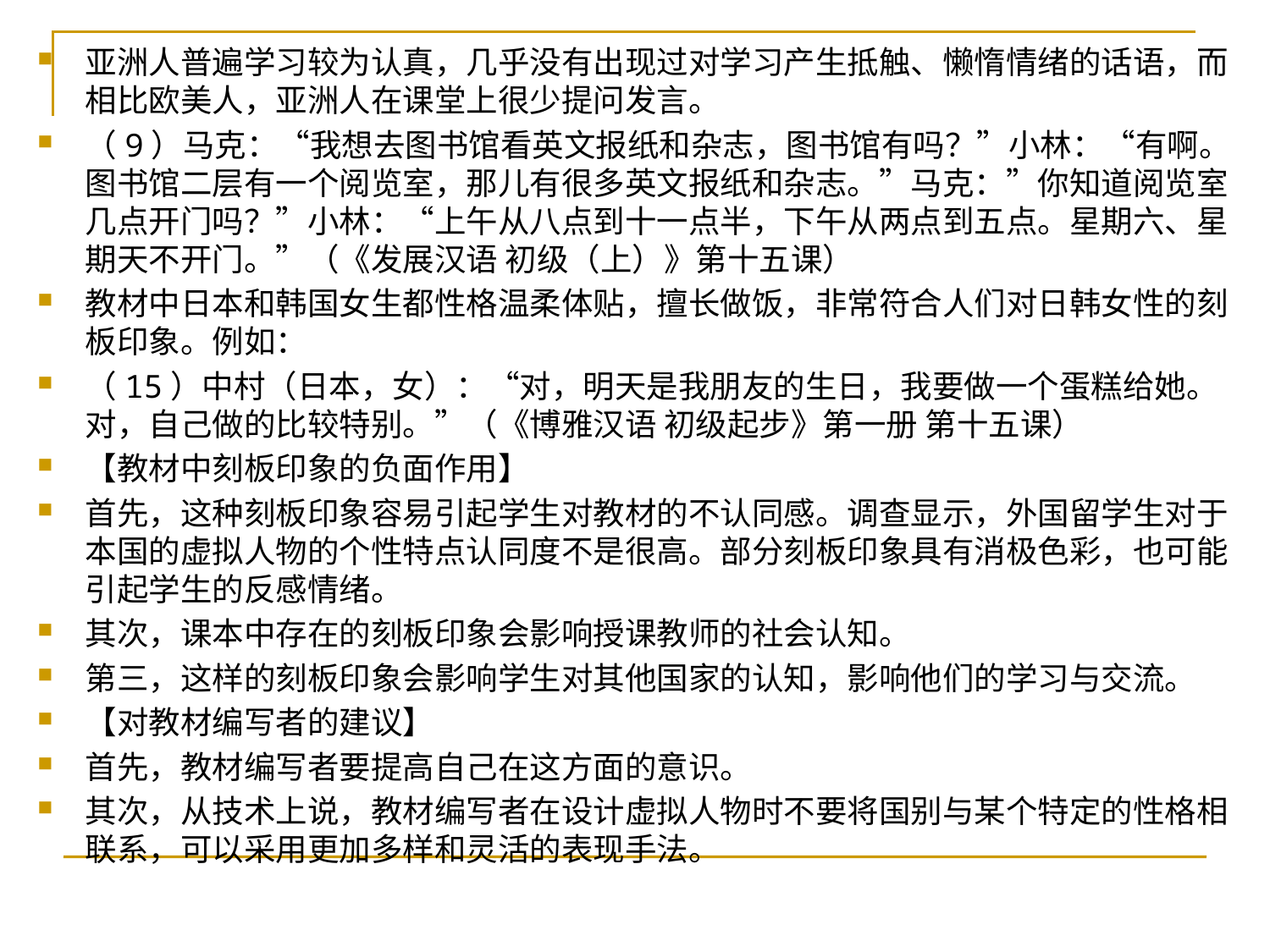

亚洲人普遍学习较为认真，几乎没有出现过对学习产生抵触、懒惰情绪的话语，而相比欧美人，亚洲人在课堂上很少提问发言。
（9）马克：“我想去图书馆看英文报纸和杂志，图书馆有吗？”小林：“有啊。图书馆二层有一个阅览室，那儿有很多英文报纸和杂志。”马克：”你知道阅览室几点开门吗？”小林：“上午从八点到十一点半，下午从两点到五点。星期六、星期天不开门。”（《发展汉语 初级（上）》第十五课）
教材中日本和韩国女生都性格温柔体贴，擅长做饭，非常符合人们对日韩女性的刻板印象。例如：
（15）中村（日本，女）：“对，明天是我朋友的生日，我要做一个蛋糕给她。对，自己做的比较特别。”（《博雅汉语 初级起步》第一册 第十五课）
【教材中刻板印象的负面作用】
首先，这种刻板印象容易引起学生对教材的不认同感。调查显示，外国留学生对于本国的虚拟人物的个性特点认同度不是很高。部分刻板印象具有消极色彩，也可能引起学生的反感情绪。
其次，课本中存在的刻板印象会影响授课教师的社会认知。
第三，这样的刻板印象会影响学生对其他国家的认知，影响他们的学习与交流。
【对教材编写者的建议】
首先，教材编写者要提高自己在这方面的意识。
其次，从技术上说，教材编写者在设计虚拟人物时不要将国别与某个特定的性格相联系，可以采用更加多样和灵活的表现手法。